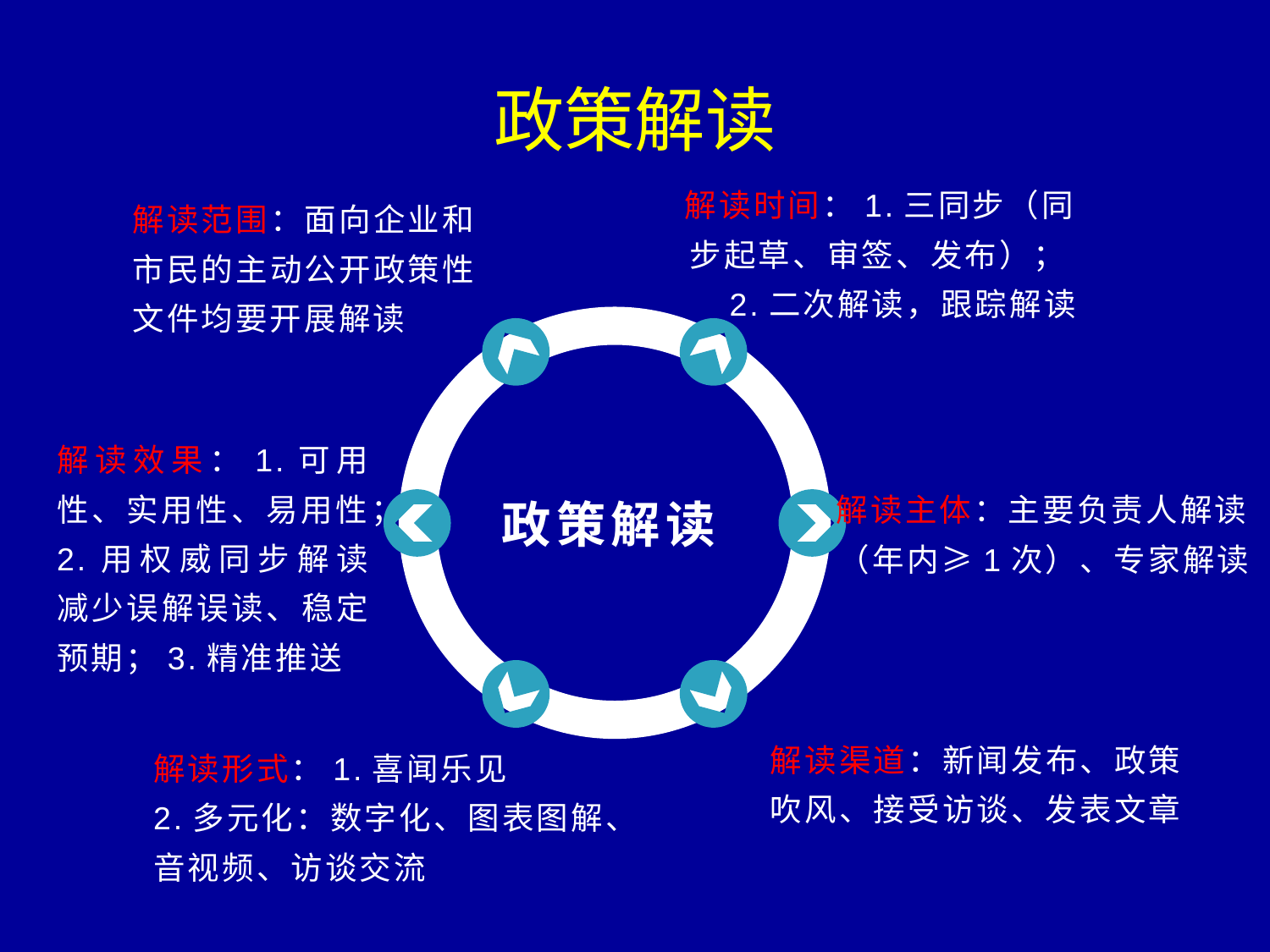

# 政策解读
解读时间：1.三同步（同步起草、审签、发布）；2.二次解读，跟踪解读
解读范围：面向企业和市民的主动公开政策性文件均要开展解读

政策解读
解读主体：主要负责人解读（年内≥1次）、专家解读
解读效果：1.可用性、实用性、易用性；2.用权威同步解读减少误解误读、稳定预期；3.精准推送

解读渠道：新闻发布、政策吹风、接受访谈、发表文章
解读形式：1.喜闻乐见
2.多元化：数字化、图表图解、音视频、访谈交流